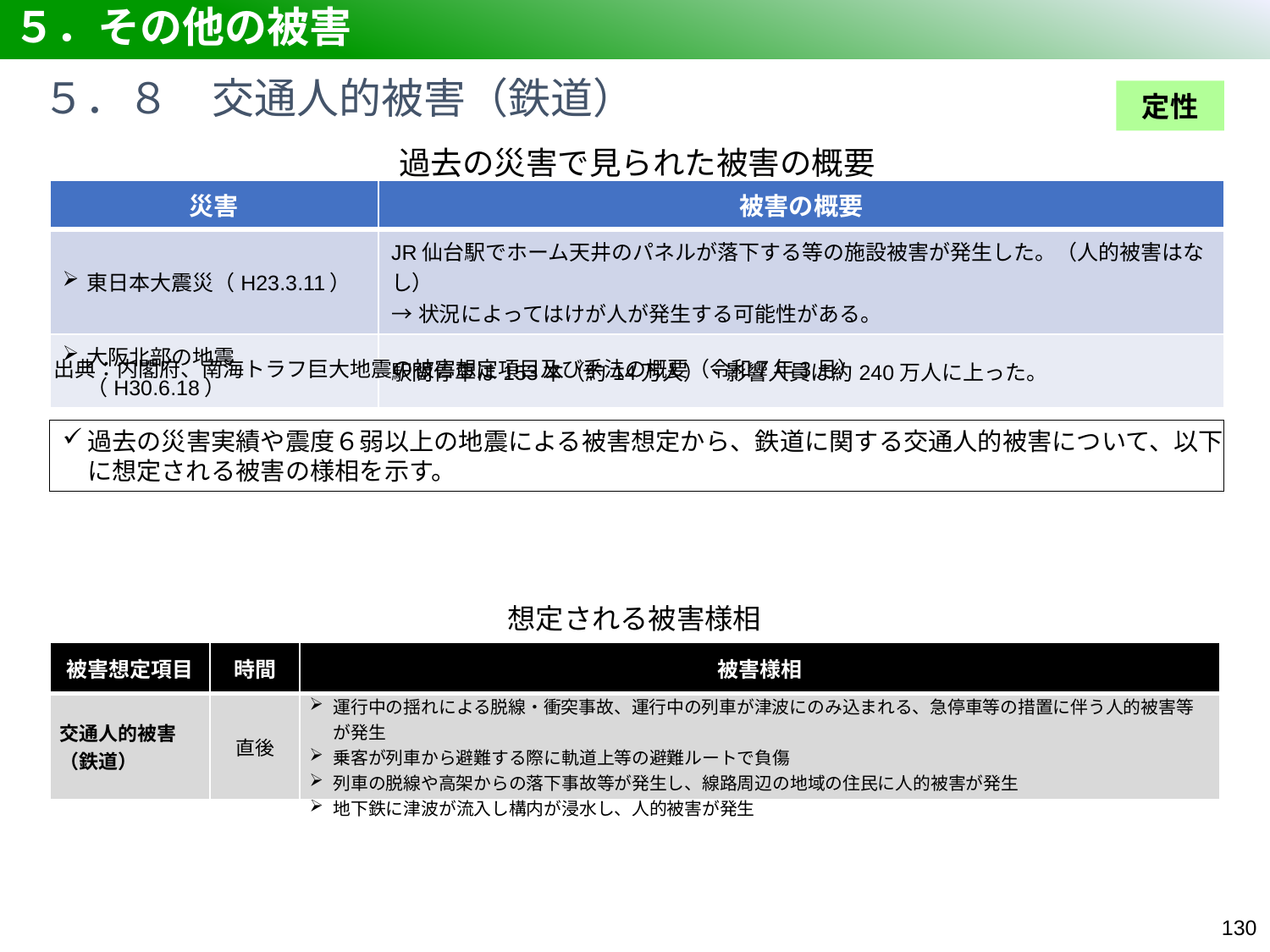

# ５．その他の被害
５．８　交通人的被害（鉄道）
定性
過去の災害で見られた被害の概要
| 災害 | 被害の概要 |
| --- | --- |
| 東日本大震災（H23.3.11） | JR仙台駅でホーム天井のパネルが落下する等の施設被害が発生した。（人的被害はなし） →状況によってはけが人が発生する可能性がある。 |
| 大阪北部の地震（H30.6.18） | 駅間停車は153本（約14万人）、影響人員は約240万人に上った。 |
出典：内閣府、南海トラフ巨大地震の被害想定項目及び手法の概要（令和７年3月）
過去の災害実績や震度６弱以上の地震による被害想定から、鉄道に関する交通人的被害について、以下に想定される被害の様相を示す。
想定される被害様相
| 被害想定項目 | 時間 | 被害様相 |
| --- | --- | --- |
| 交通人的被害 （鉄道） | 直後 | 運行中の揺れによる脱線・衝突事故、運行中の列車が津波にのみ込まれる、急停車等の措置に伴う人的被害等が発生 乗客が列車から避難する際に軌道上等の避難ルートで負傷 列車の脱線や高架からの落下事故等が発生し、線路周辺の地域の住民に人的被害が発生 地下鉄に津波が流入し構内が浸水し、人的被害が発生 |
130